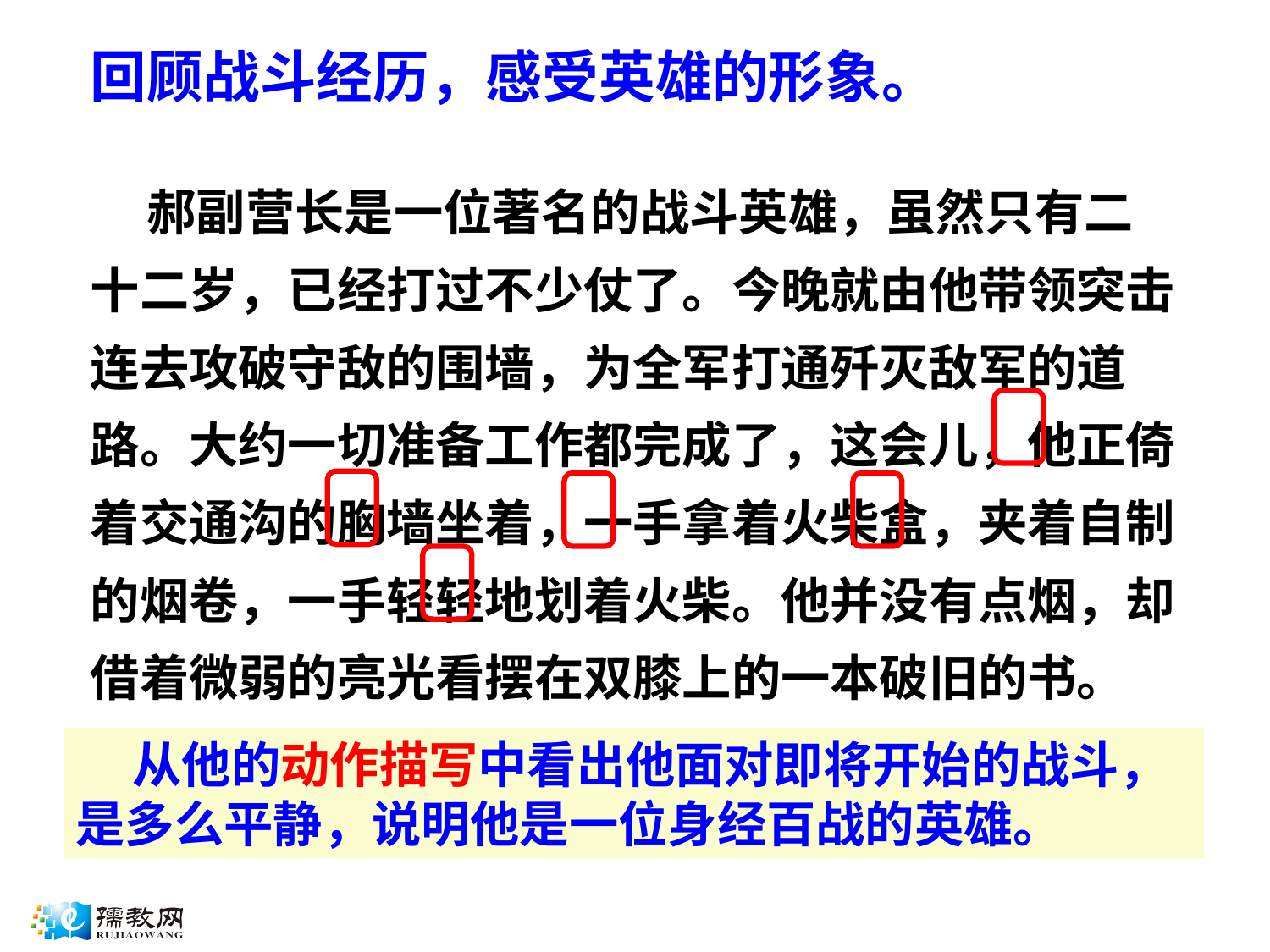

回顾战斗经历，感受英雄的形象。
    郝副营长是一位著名的战斗英雄，虽然只有二十二岁，已经打过不少仗了。今晚就由他带领突击连去攻破守敌的围墙，为全军打通歼灭敌军的道路。大约一切准备工作都完成了，这会儿，他正倚着交通沟的胸墙坐着，一手拿着火柴盒，夹着自制的烟卷，一手轻轻地划着火柴。他并没有点烟，却借着微弱的亮光看摆在双膝上的一本破旧的书。

    从他的动作描写中看出他面对即将开始的战斗，是多么平静，说明他是一位身经百战的英雄。